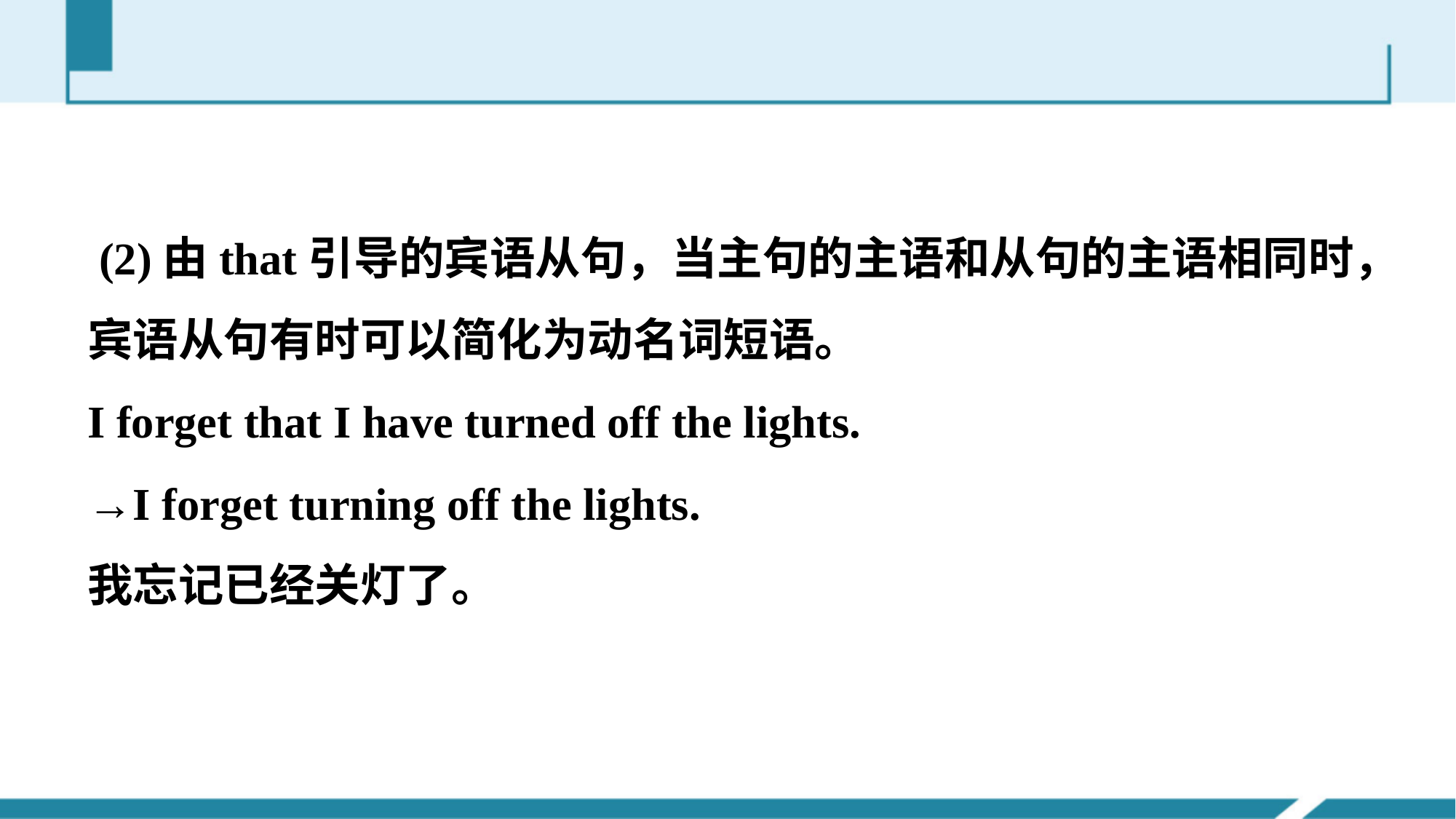

(2)由that引导的宾语从句，当主句的主语和从句的主语相同时，宾语从句有时可以简化为动名词短语。
I forget that I have turned off the lights.
→I forget turning off the lights.
我忘记已经关灯了。